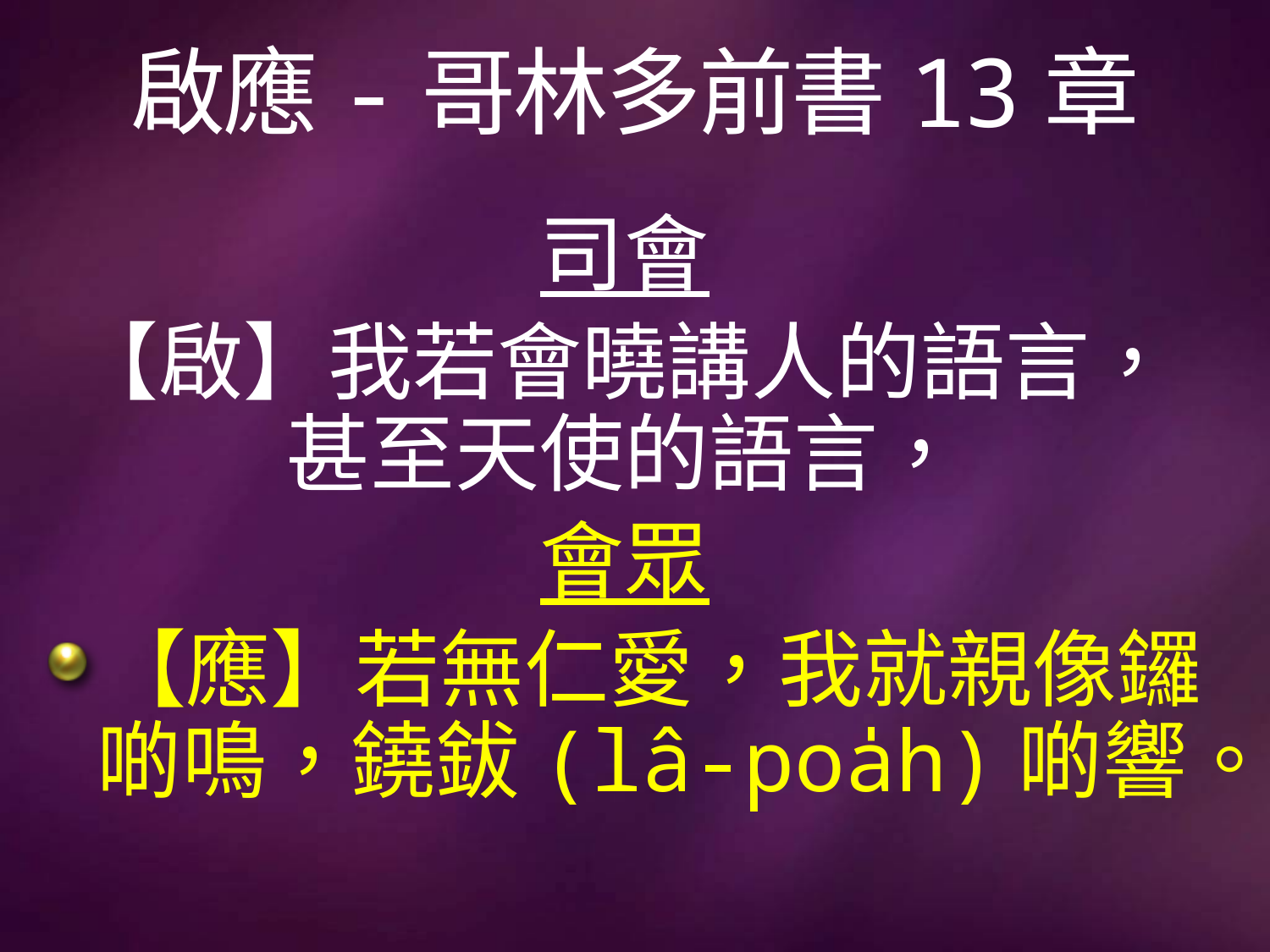

# 啟應-哥林多前書13章
司會
【啟】我若會曉講人的語言，甚至天使的語言，
會眾
【應】若無仁愛，我就親像鑼啲鳴，鐃鈸(lâ-poa̍h)啲響。